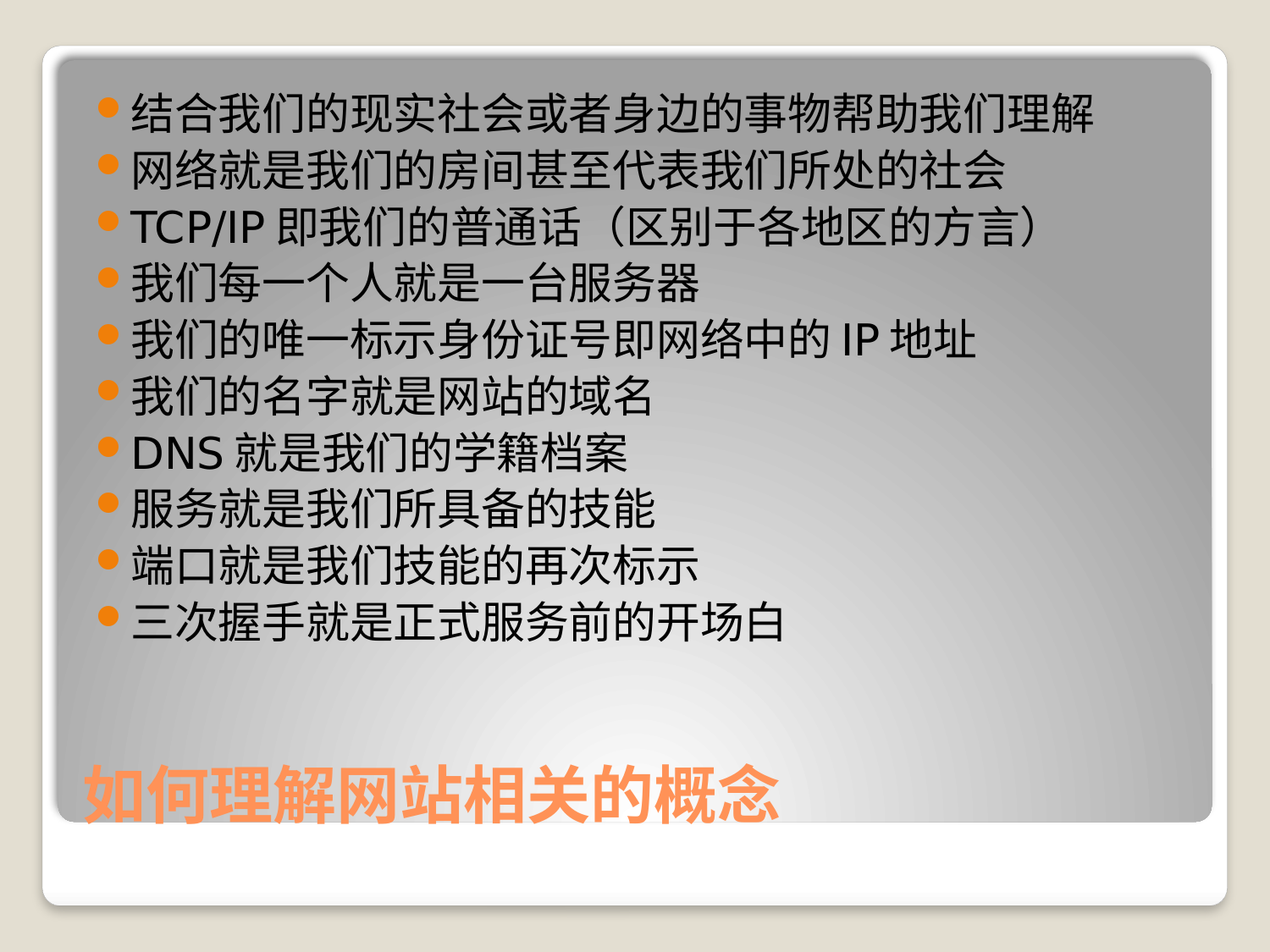

结合我们的现实社会或者身边的事物帮助我们理解
网络就是我们的房间甚至代表我们所处的社会
TCP/IP即我们的普通话（区别于各地区的方言）
我们每一个人就是一台服务器
我们的唯一标示身份证号即网络中的IP地址
我们的名字就是网站的域名
DNS就是我们的学籍档案
服务就是我们所具备的技能
端口就是我们技能的再次标示
三次握手就是正式服务前的开场白

# 如何理解网站相关的概念